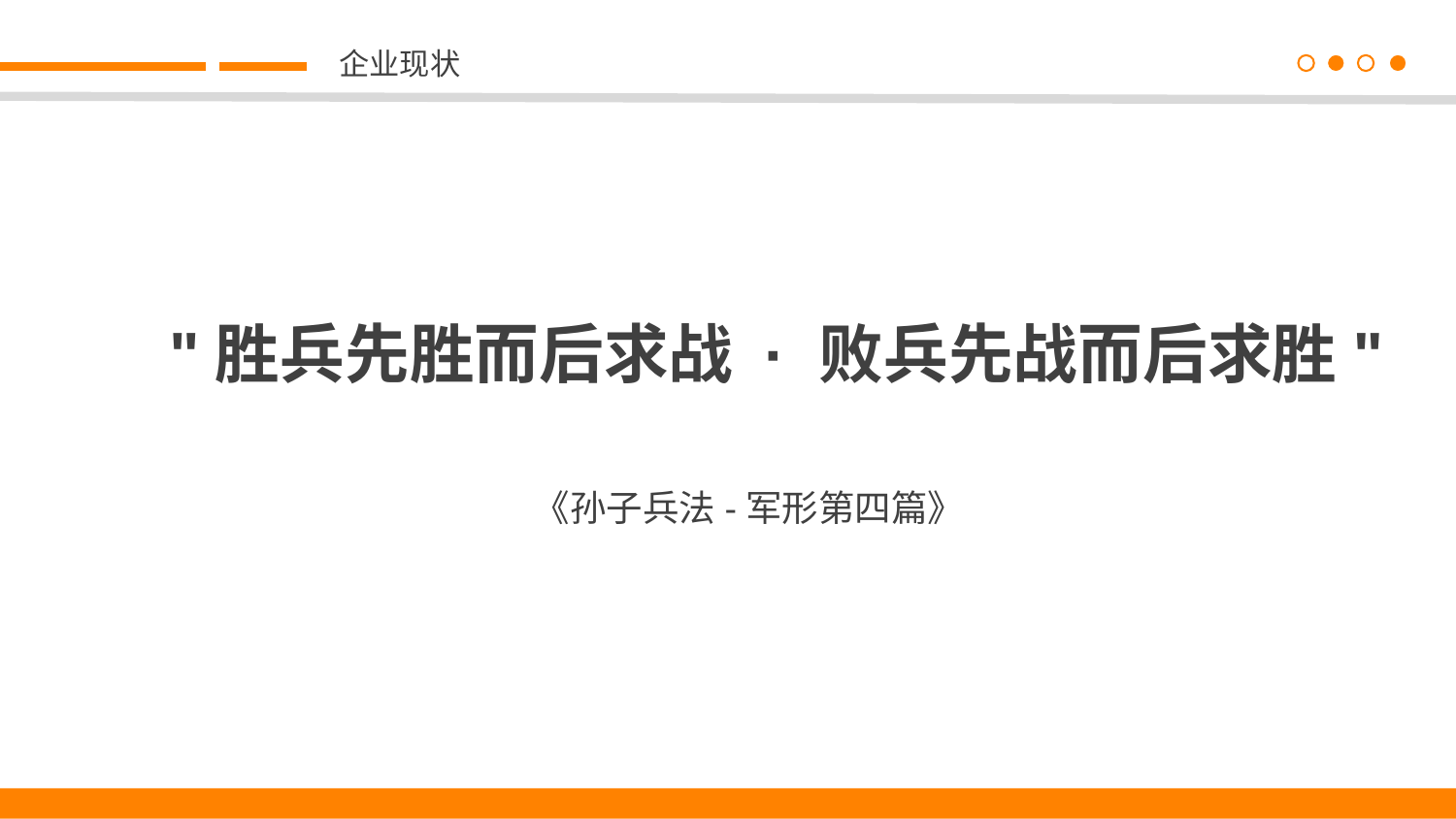

02 企业现状
企业现状
"胜兵先胜而后求战 · 败兵先战而后求胜"
《孙子兵法-军形第四篇》